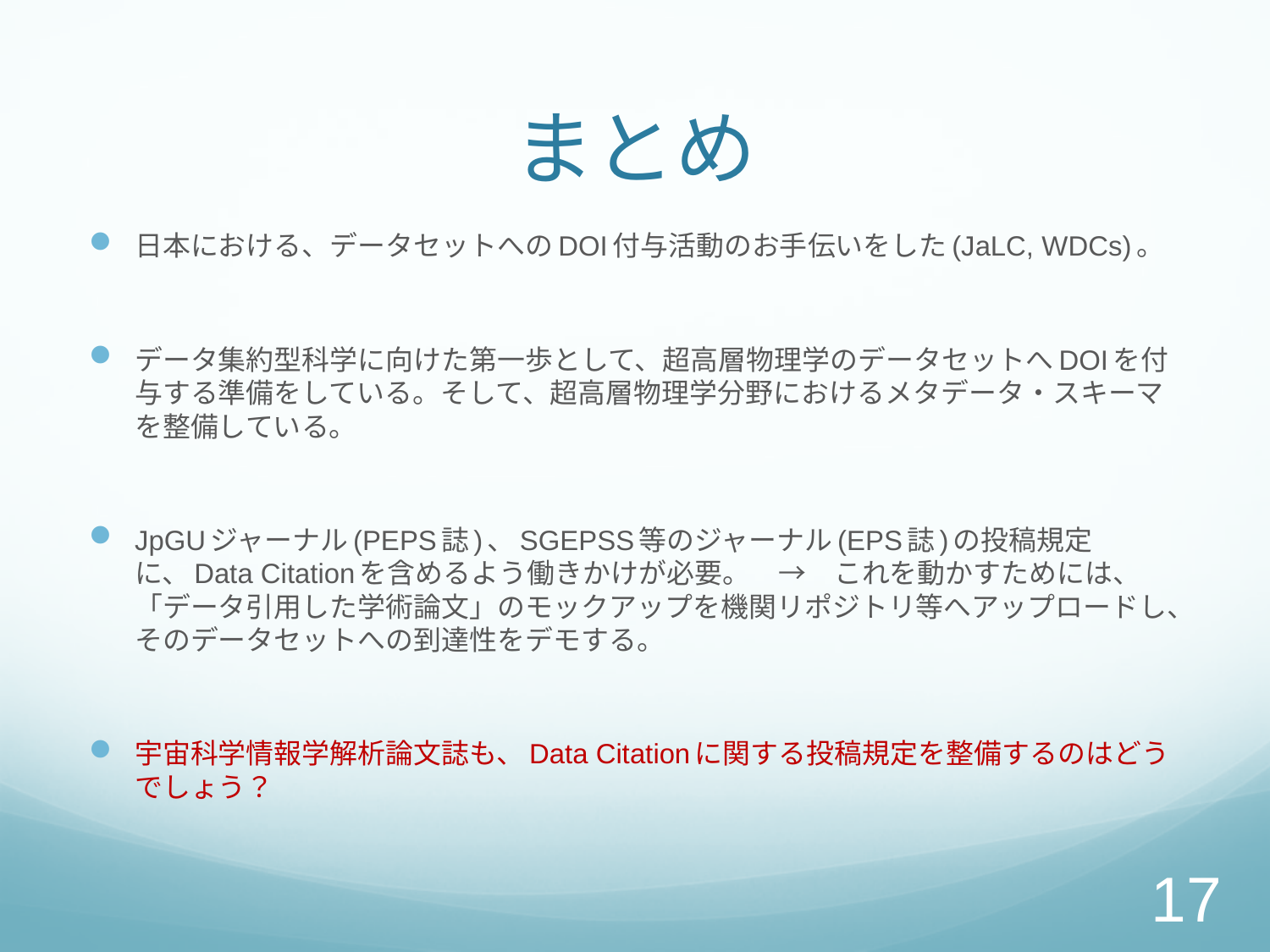

# まとめ
日本における、データセットへのDOI付与活動のお手伝いをした(JaLC, WDCs)。

データ集約型科学に向けた第一歩として、超高層物理学のデータセットへDOIを付与する準備をしている。そして、超高層物理学分野におけるメタデータ・スキーマを整備している。

JpGUジャーナル(PEPS誌)、SGEPSS等のジャーナル(EPS誌)の投稿規定に、Data Citationを含めるよう働きかけが必要。　→　これを動かすためには、「データ引用した学術論文」のモックアップを機関リポジトリ等へアップロードし、そのデータセットへの到達性をデモする。

宇宙科学情報学解析論文誌も、Data Citationに関する投稿規定を整備するのはどうでしょう？
17